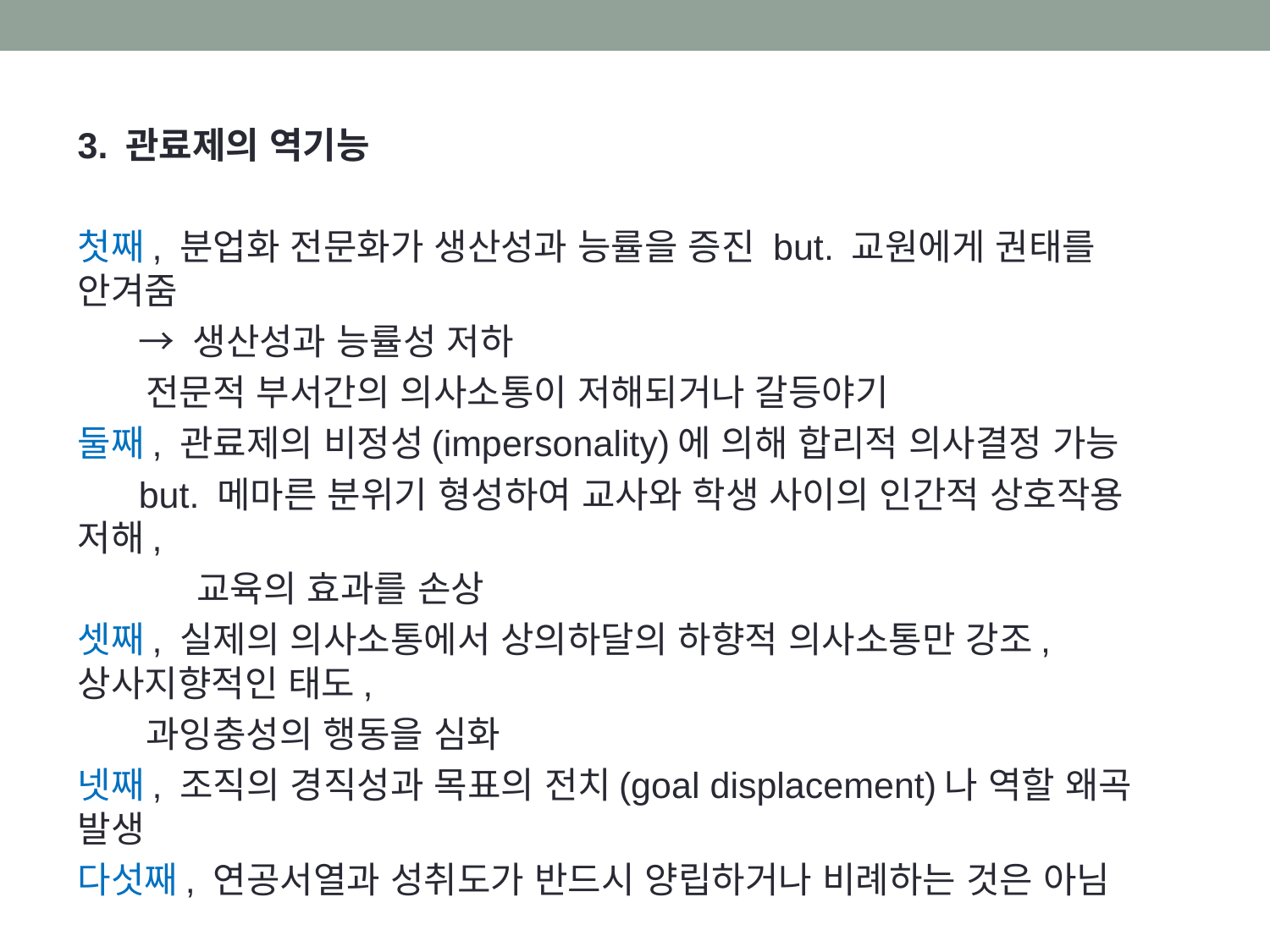

3. 관료제의 역기능

첫째, 분업화 전문화가 생산성과 능률을 증진 but. 교원에게 권태를 안겨줌
      → 생산성과 능률성 저하
      전문적 부서간의 의사소통이 저해되거나 갈등야기
둘째, 관료제의 비정성(impersonality)에 의해 합리적 의사결정 가능
      but. 메마른 분위기 형성하여 교사와 학생 사이의 인간적 상호작용 저해,
           교육의 효과를 손상
셋째, 실제의 의사소통에서 상의하달의 하향적 의사소통만 강조, 상사지향적인 태도,
      과잉충성의 행동을 심화
넷째, 조직의 경직성과 목표의 전치(goal displacement)나 역할 왜곡 발생
다섯째, 연공서열과 성취도가 반드시 양립하거나 비례하는 것은 아님